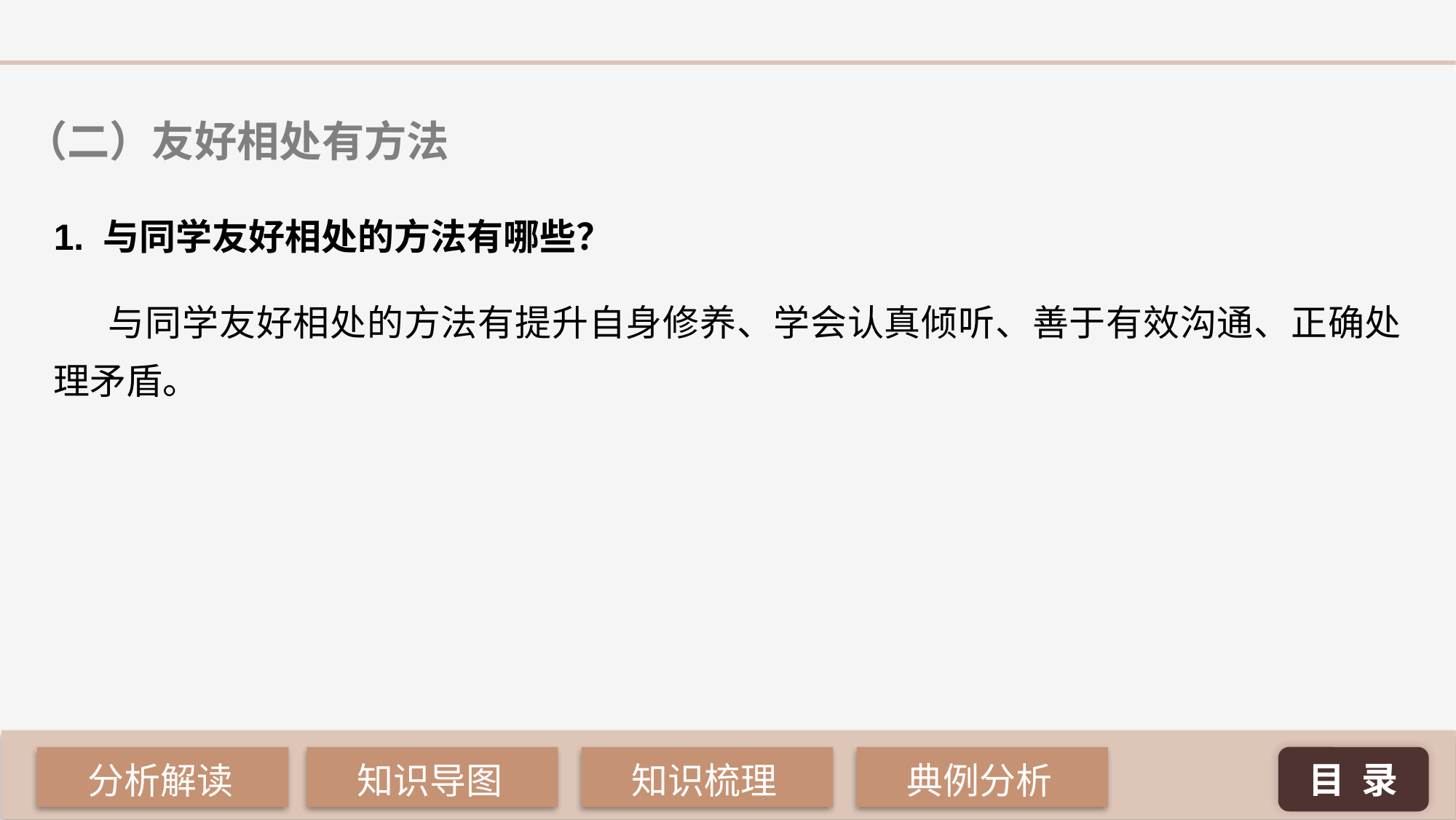

（二）友好相处有方法
1. 与同学友好相处的方法有哪些？
与同学友好相处的方法有提升自身修养、学会认真倾听、善于有效沟通、正确处理矛盾。